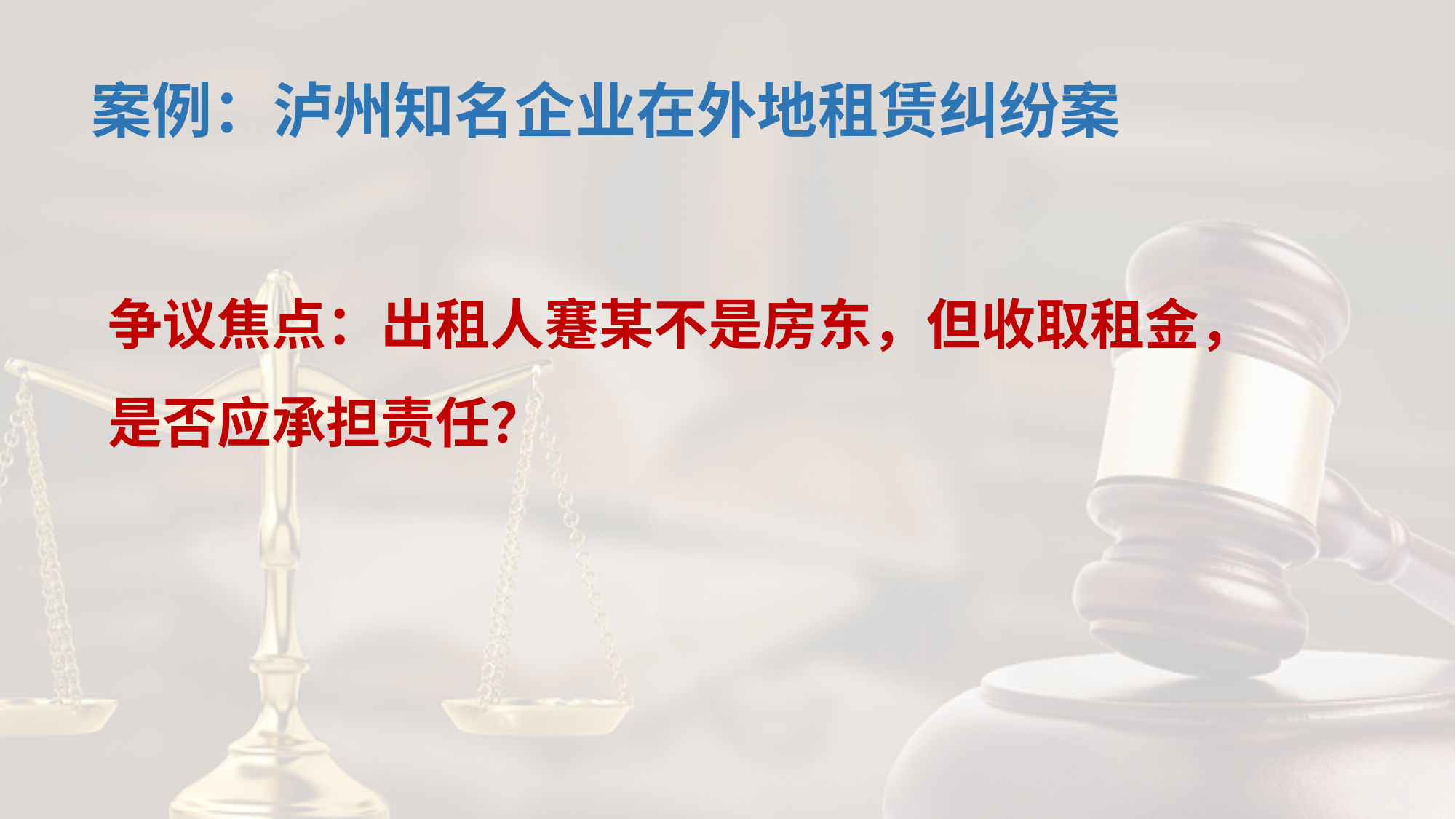

案例：泸州知名企业在外地租赁纠纷案
争议焦点：出租人蹇某不是房东，但收取租金，是否应承担责任？